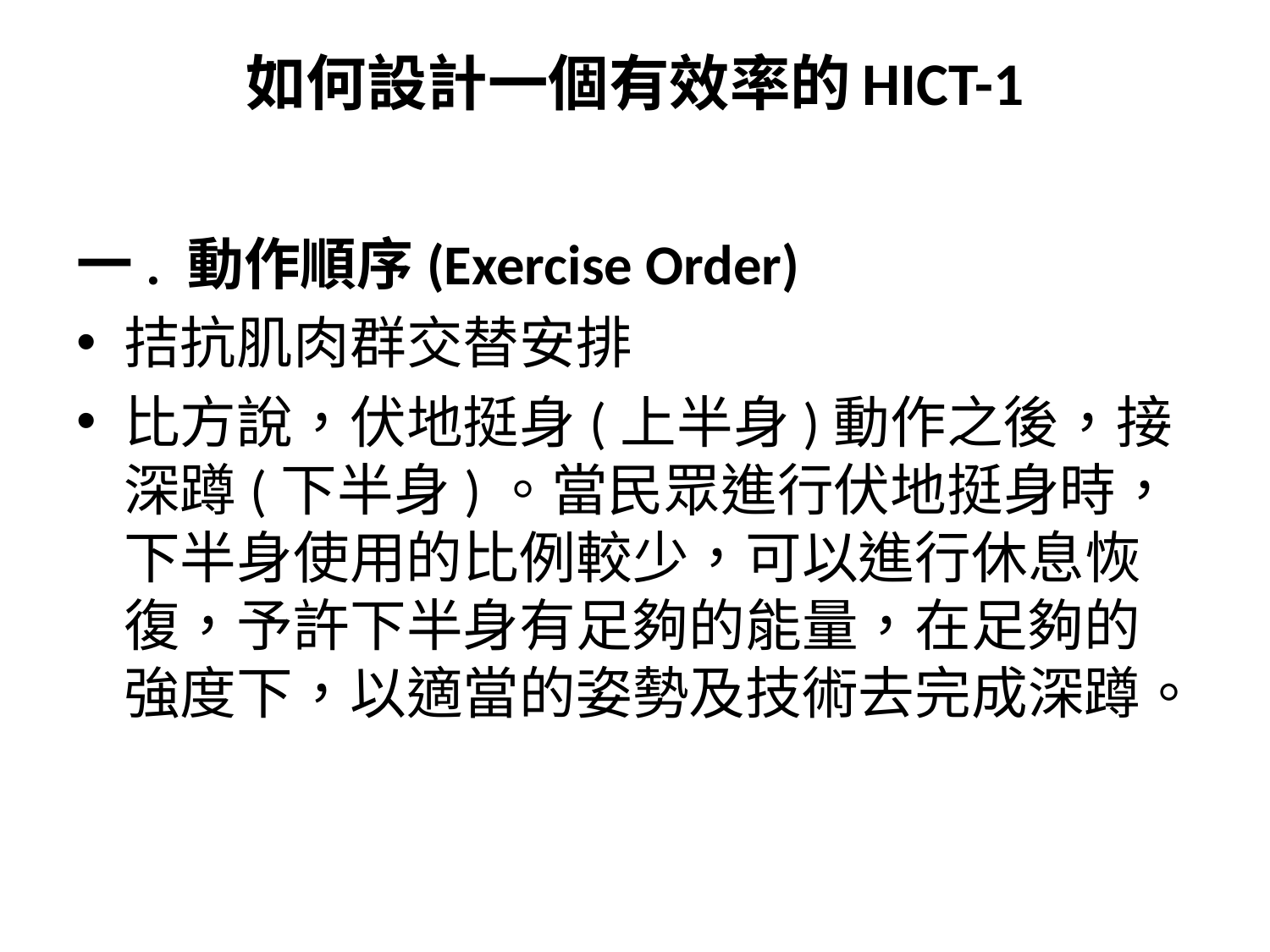

# 如何設計一個有效率的HICT-1
一. 動作順序(Exercise Order)
拮抗肌肉群交替安排
比方說，伏地挺身(上半身)動作之後，接深蹲(下半身)。當民眾進行伏地挺身時，下半身使用的比例較少，可以進行休息恢復，予許下半身有足夠的能量，在足夠的強度下，以適當的姿勢及技術去完成深蹲。